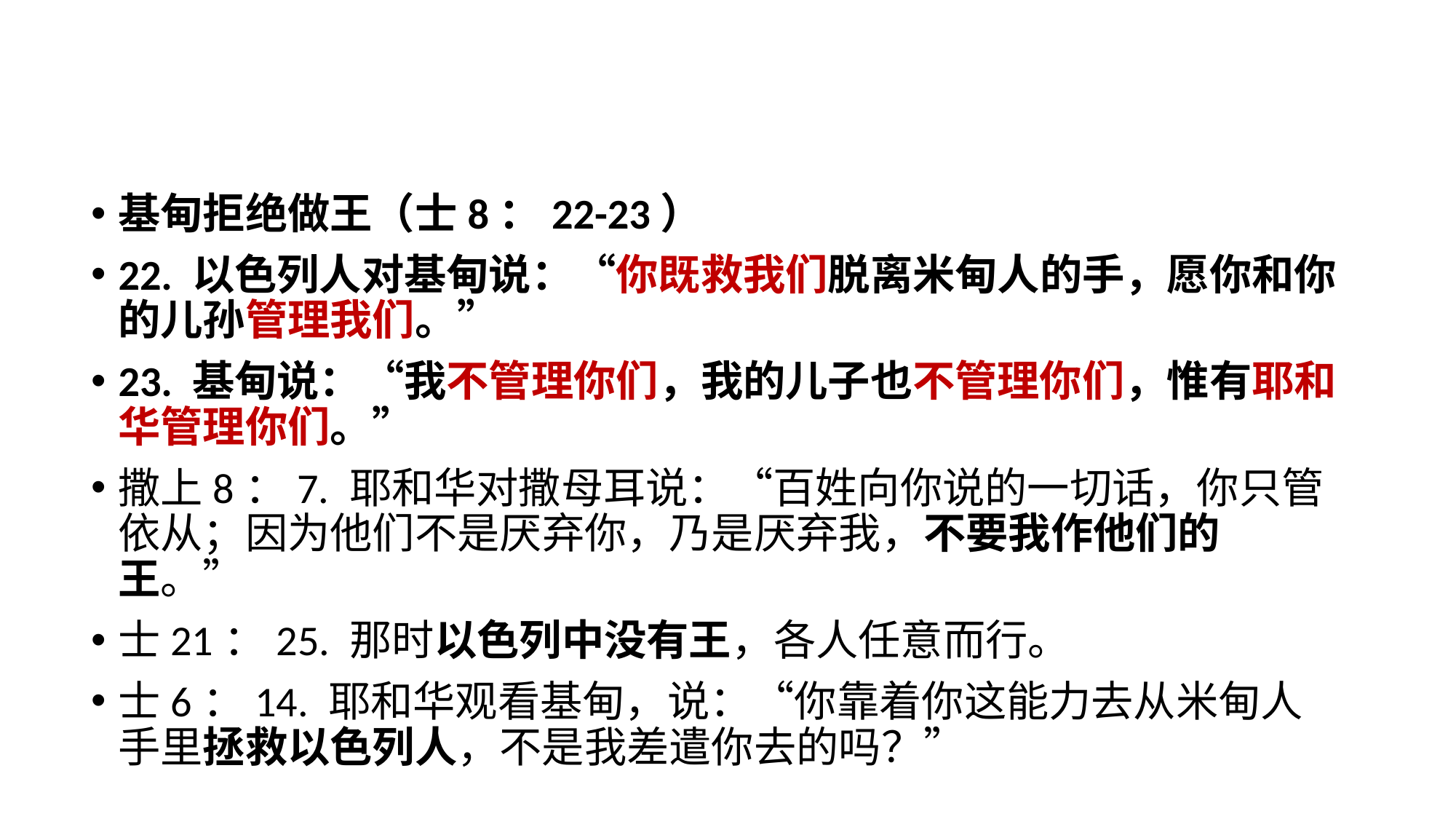

基甸拒绝做王（士8：22-23）
22. 以色列人对基甸说：“你既救我们脱离米甸人的手，愿你和你的儿孙管理我们。”
23. 基甸说：“我不管理你们，我的儿子也不管理你们，惟有耶和华管理你们。”
撒上8：7. 耶和华对撒母耳说：“百姓向你说的一切话，你只管依从；因为他们不是厌弃你，乃是厌弃我，不要我作他们的王。”
士21：25. 那时以色列中没有王，各人任意而行。
士6：14. 耶和华观看基甸，说：“你靠着你这能力去从米甸人手里拯救以色列人，不是我差遣你去的吗？”